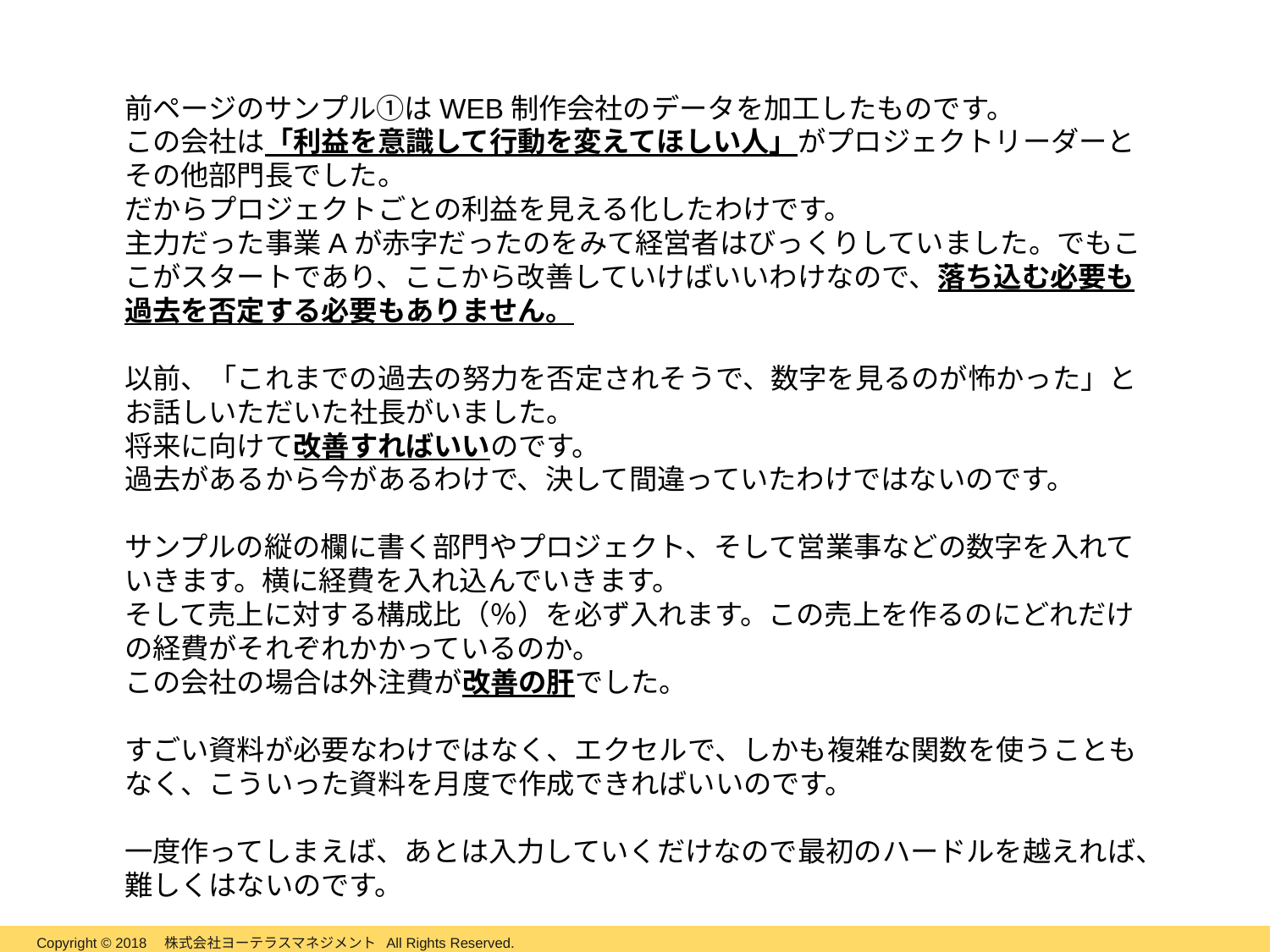

前ページのサンプル①はWEB制作会社のデータを加工したものです。
この会社は「利益を意識して行動を変えてほしい人」がプロジェクトリーダーとその他部門長でした。
だからプロジェクトごとの利益を見える化したわけです。
主力だった事業Aが赤字だったのをみて経営者はびっくりしていました。でもここがスタートであり、ここから改善していけばいいわけなので、落ち込む必要も過去を否定する必要もありません。

以前、「これまでの過去の努力を否定されそうで、数字を見るのが怖かった」とお話しいただいた社長がいました。
将来に向けて改善すればいいのです。
過去があるから今があるわけで、決して間違っていたわけではないのです。

サンプルの縦の欄に書く部門やプロジェクト、そして営業事などの数字を入れていきます。横に経費を入れ込んでいきます。
そして売上に対する構成比（％）を必ず入れます。この売上を作るのにどれだけの経費がそれぞれかかっているのか。
この会社の場合は外注費が改善の肝でした。

すごい資料が必要なわけではなく、エクセルで、しかも複雑な関数を使うこともなく、こういった資料を月度で作成できればいいのです。

一度作ってしまえば、あとは入力していくだけなので最初のハードルを越えれば、難しくはないのです。